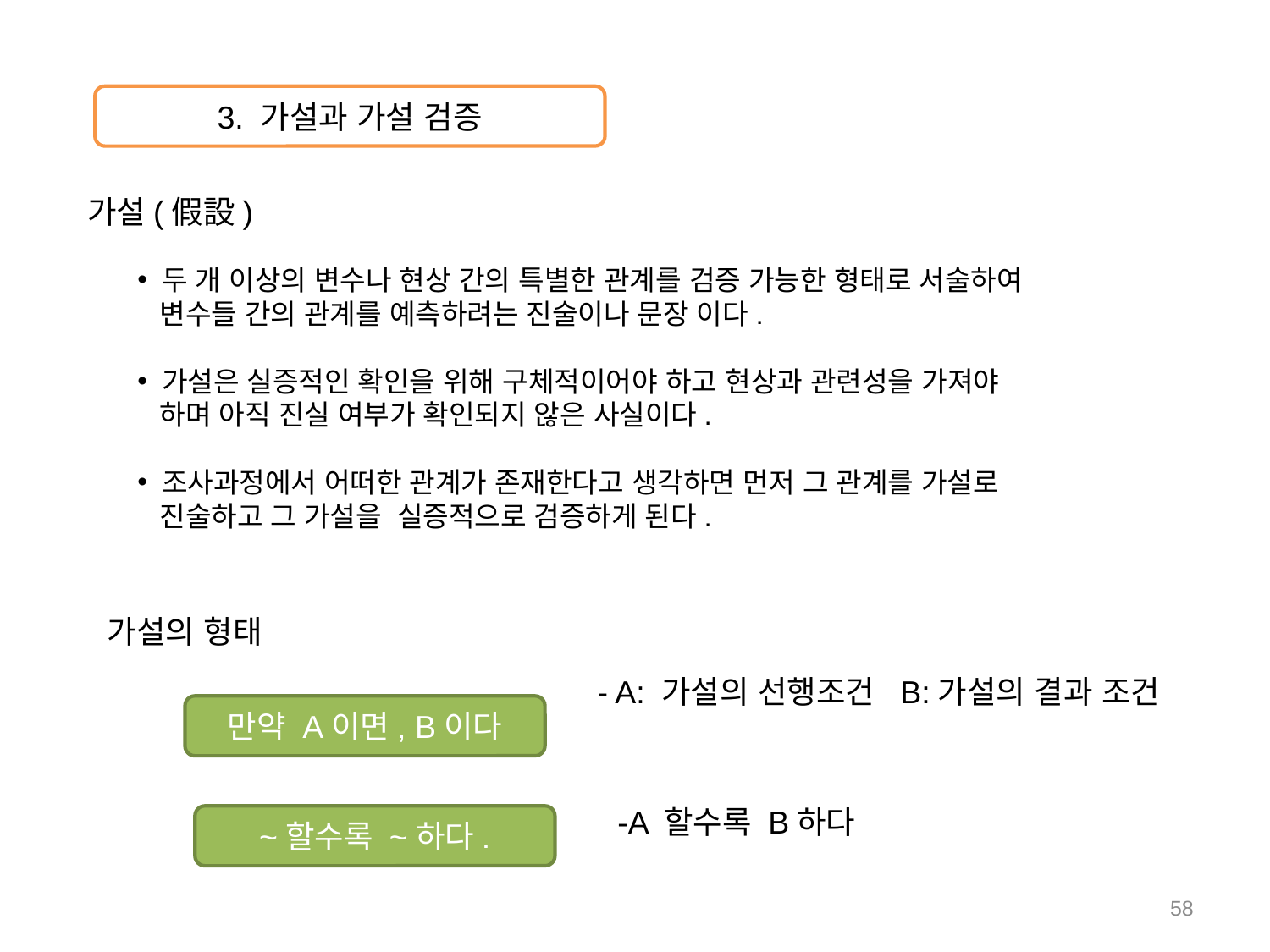

3. 가설과 가설 검증
가설(假設)
 두 개 이상의 변수나 현상 간의 특별한 관계를 검증 가능한 형태로 서술하여
  변수들 간의 관계를 예측하려는 진술이나 문장 이다.

 가설은 실증적인 확인을 위해 구체적이어야 하고 현상과 관련성을 가져야
  하며 아직 진실 여부가 확인되지 않은 사실이다.

 조사과정에서 어떠한 관계가 존재한다고 생각하면 먼저 그 관계를 가설로
  진술하고 그 가설을  실증적으로 검증하게 된다.

가설의 형태
- A: 가설의 선행조건  B:가설의 결과 조건
만약 A이면, B이다
-A 할수록 B하다
~할수록 ~하다.
58